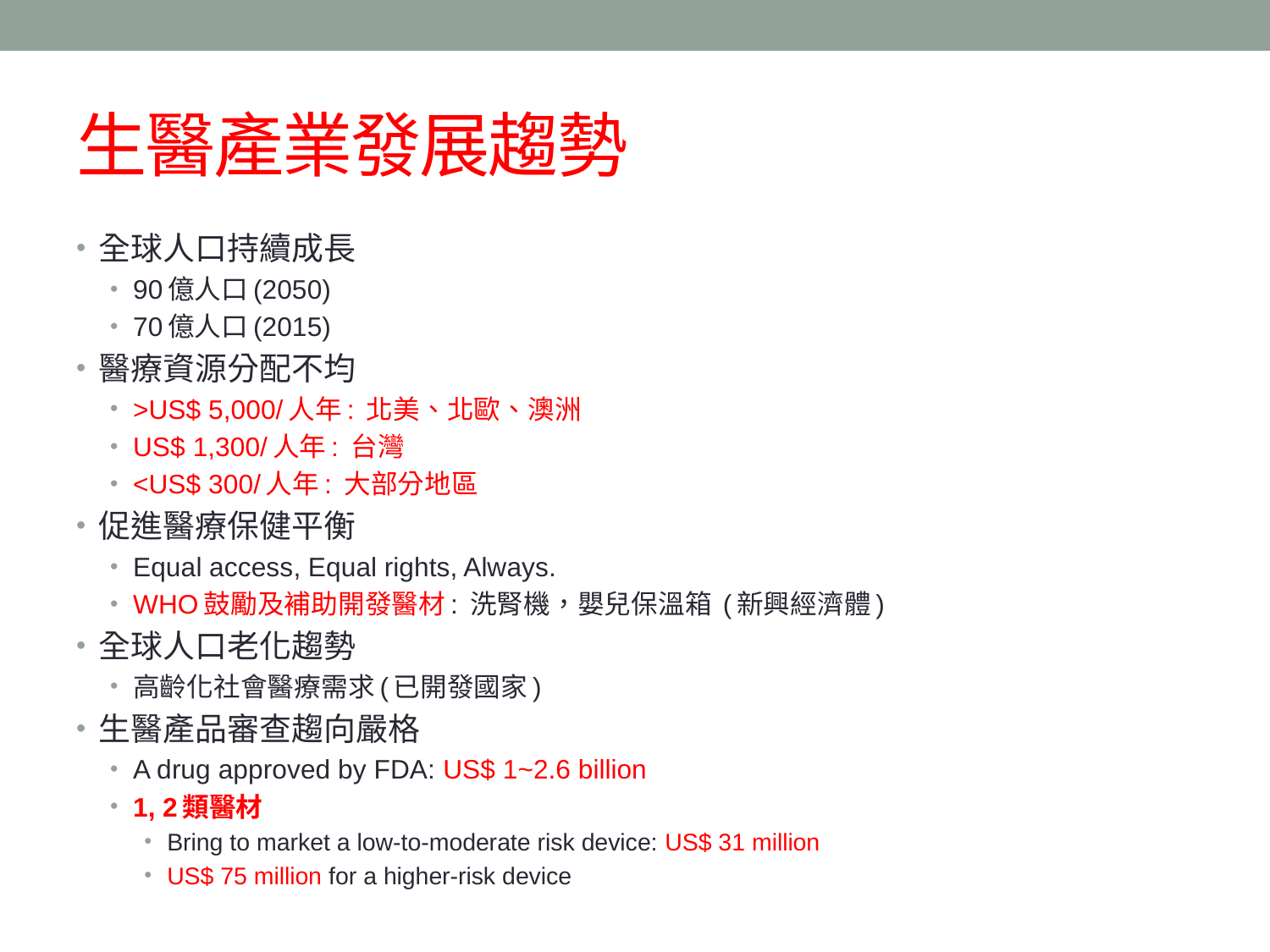

# 生醫產業發展趨勢
全球人口持續成長
90億人口(2050)
70億人口(2015)
醫療資源分配不均
>US$ 5,000/人年: 北美、北歐、澳洲
US$ 1,300/人年: 台灣
<US$ 300/人年: 大部分地區
促進醫療保健平衡
Equal access, Equal rights, Always.
WHO鼓勵及補助開發醫材: 洗腎機，嬰兒保溫箱 (新興經濟體)
全球人口老化趨勢
高齡化社會醫療需求(已開發國家)
生醫產品審查趨向嚴格
A drug approved by FDA: US$ 1~2.6 billion
1, 2類醫材
Bring to market a low-to-moderate risk device: US$ 31 million
US$ 75 million for a higher-risk device